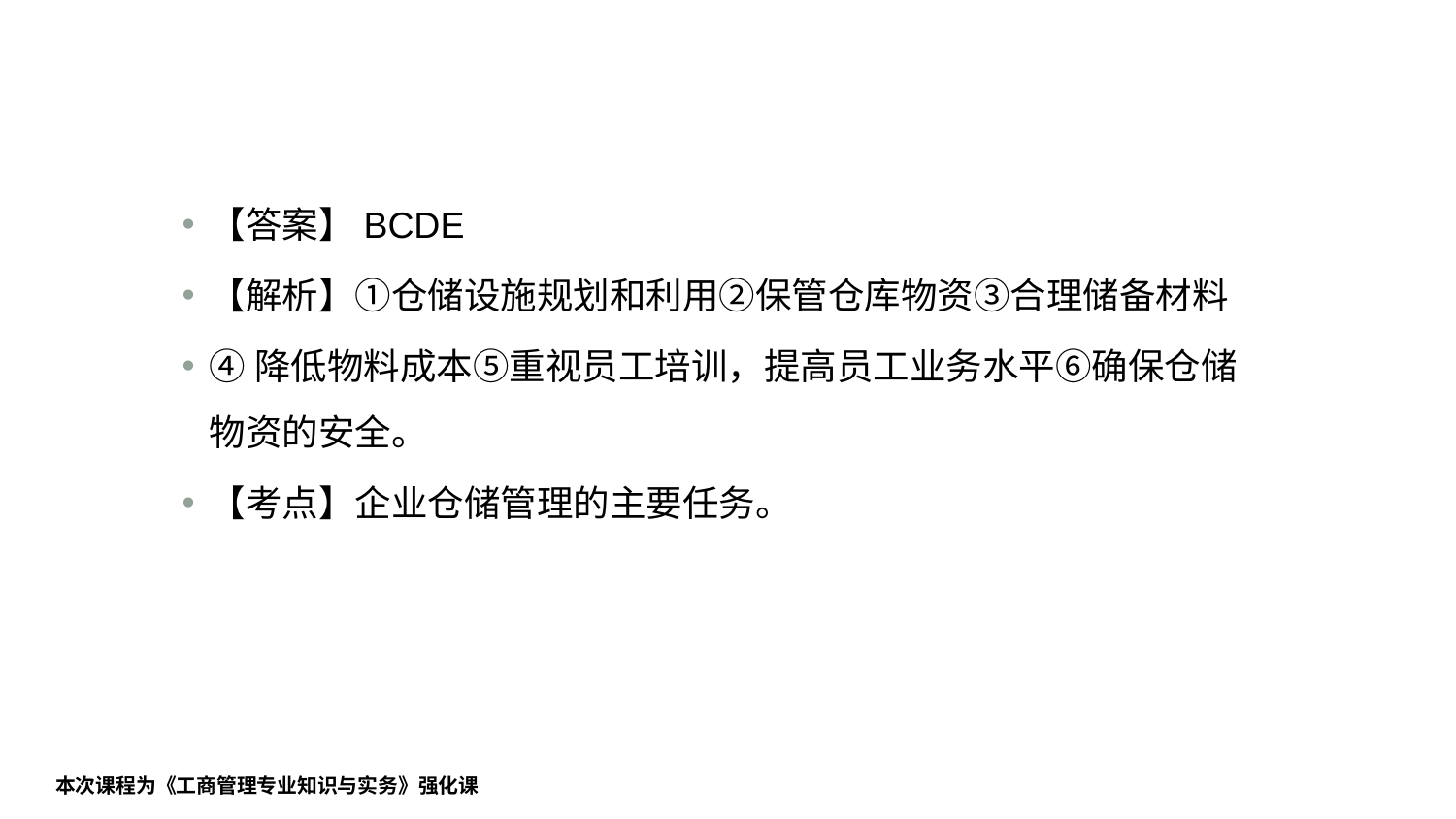

#
【答案】BCDE
【解析】①仓储设施规划和利用②保管仓库物资③合理储备材料
④降低物料成本⑤重视员工培训，提高员工业务水平⑥确保仓储物资的安全。
【考点】企业仓储管理的主要任务。